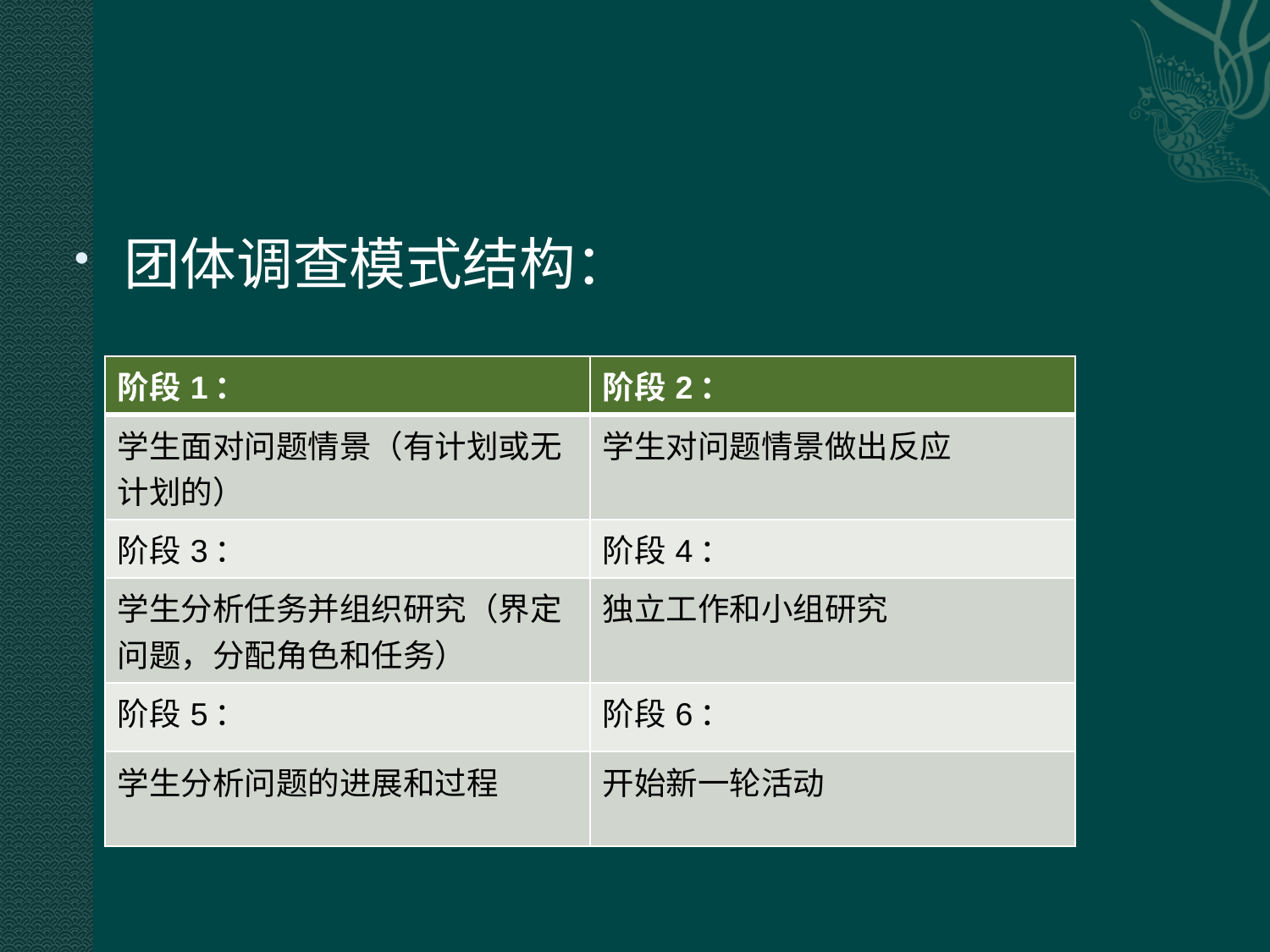

#
团体调查模式结构：
| 阶段1： | 阶段2： |
| --- | --- |
| 学生面对问题情景（有计划或无计划的） | 学生对问题情景做出反应 |
| 阶段3： | 阶段4： |
| 学生分析任务并组织研究（界定问题，分配角色和任务） | 独立工作和小组研究 |
| 阶段5： | 阶段6： |
| 学生分析问题的进展和过程 | 开始新一轮活动 |